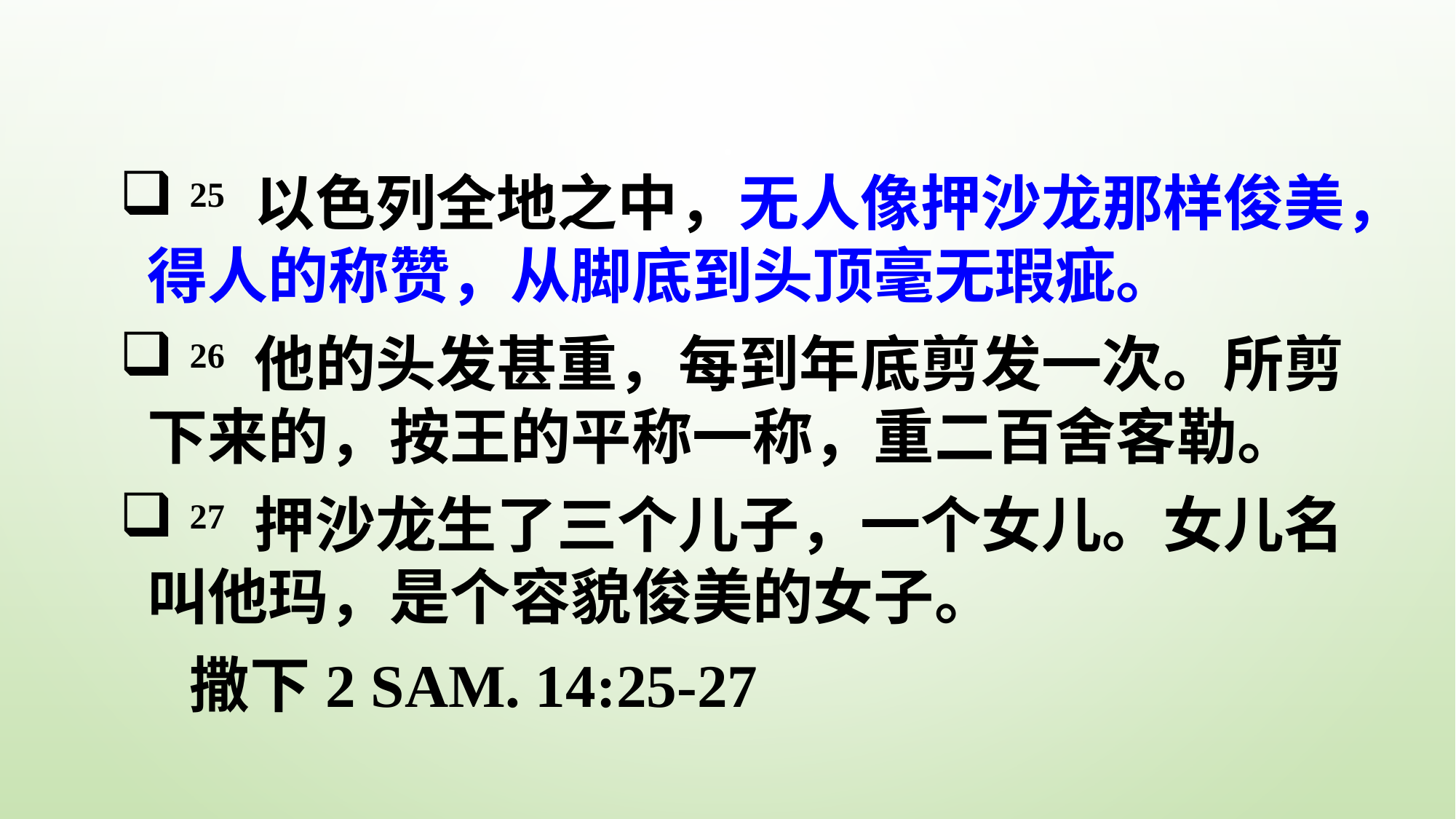

25 以色列全地之中，无人像押沙龙那样俊美，得人的称赞，从脚底到头顶毫无瑕疵。
 26 他的头发甚重，每到年底剪发一次。所剪下来的，按王的平称一称，重二百舍客勒。
 27 押沙龙生了三个儿子，一个女儿。女儿名叫他玛，是个容貌俊美的女子。
    撒下2 Sam. 14:25-27